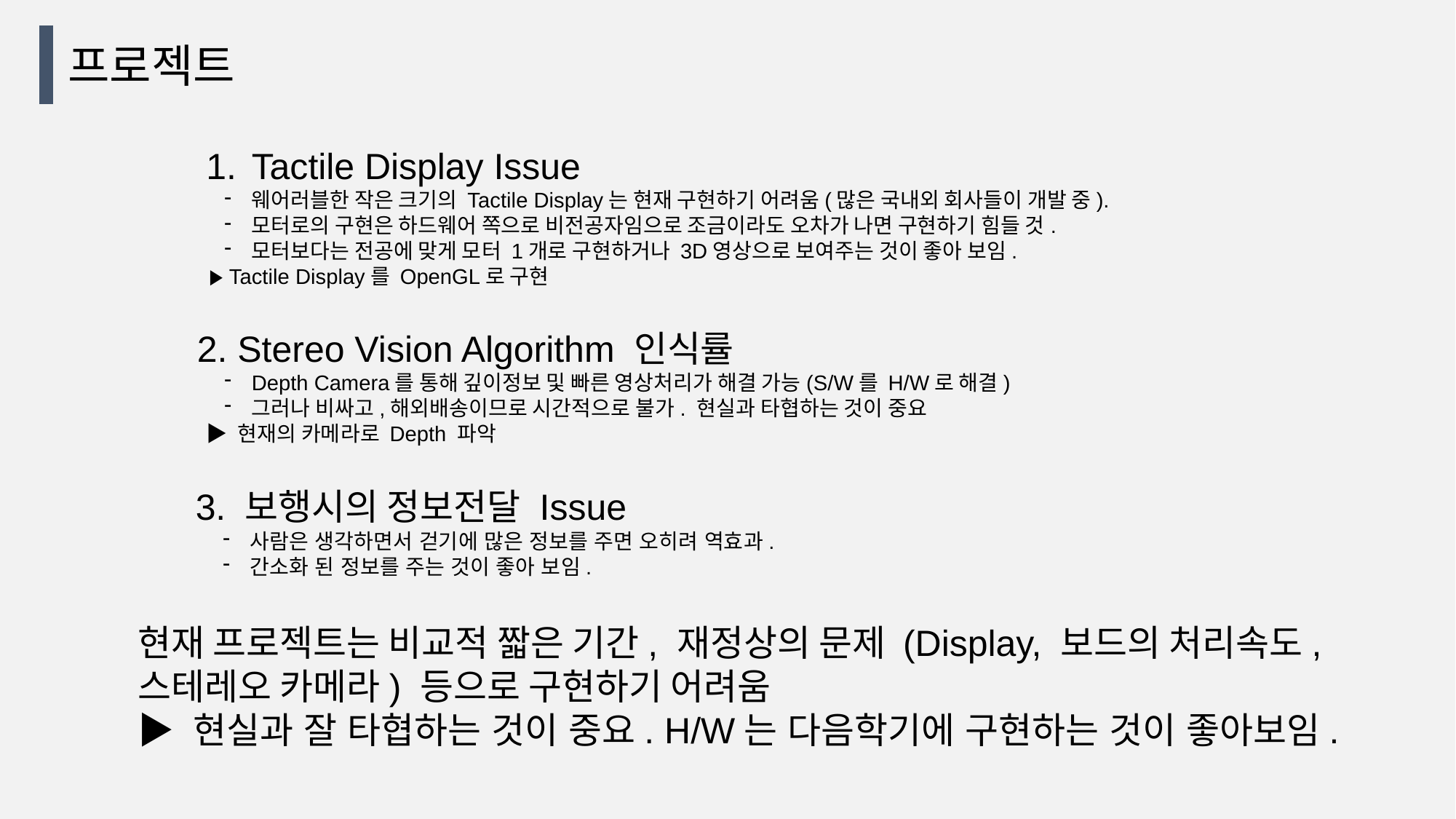

프로젝트
Tactile Display Issue
웨어러블한 작은 크기의 Tactile Display는 현재 구현하기 어려움(많은 국내외 회사들이 개발 중).
모터로의 구현은 하드웨어 쪽으로 비전공자임으로 조금이라도 오차가 나면 구현하기 힘들 것.
모터보다는 전공에 맞게 모터 1개로 구현하거나 3D영상으로 보여주는 것이 좋아 보임.
  ▶ Tactile Display를 OpenGL로 구현
2. Stereo Vision Algorithm 인식률
Depth Camera를 통해 깊이정보 및 빠른 영상처리가 해결 가능(S/W를 H/W로 해결)
그러나 비싸고,해외배송이므로 시간적으로 불가. 현실과 타협하는 것이 중요
  ▶ 현재의 카메라로 Depth 파악
3. 보행시의 정보전달 Issue
사람은 생각하면서 걷기에 많은 정보를 주면 오히려 역효과.
간소화 된 정보를 주는 것이 좋아 보임.

현재 프로젝트는 비교적 짧은 기간, 재정상의 문제 (Display, 보드의 처리속도, 스테레오 카메라) 등으로 구현하기 어려움
▶ 현실과 잘 타협하는 것이 중요. H/W는 다음학기에 구현하는 것이 좋아보임.

Tactile display 문제 : 모터를 이용한 실제 tactile display -> 하드웨어 쪽은 비전공자임으로 조금이라도 오차가 나면 구현하기 힘들 것이다. 실제 이러한 tactile play의 소형화 제작은 다른 기업에서 많은 투자를 들여 개발하고 있는 문제이다. 개념 설명용으로 모터를 한개만 가지고 만들거나, openGL을 통해 소프트웨어적으로 보여주는 것이 좋다.
Depth 파악 인식률 문제 : Depth 인식률 문제를 해결할 수 있는 depth camera가 있지만, 가격이 너무 비싸고, 해외 배송이므로 시간적으로 불가하다. 현실과 타협하는게 좋다.
-> Display, 보드의 처리속도, 스테레오 카메라 이렇게 3가지 문제가 있는데 비교적 짧은 기간 내에 구현하기 위하여 현실과 타협하는 것이 가장 중요하다.다음 학기에 하드웨어적으로 완성도를 높히는 것 도 좋다.